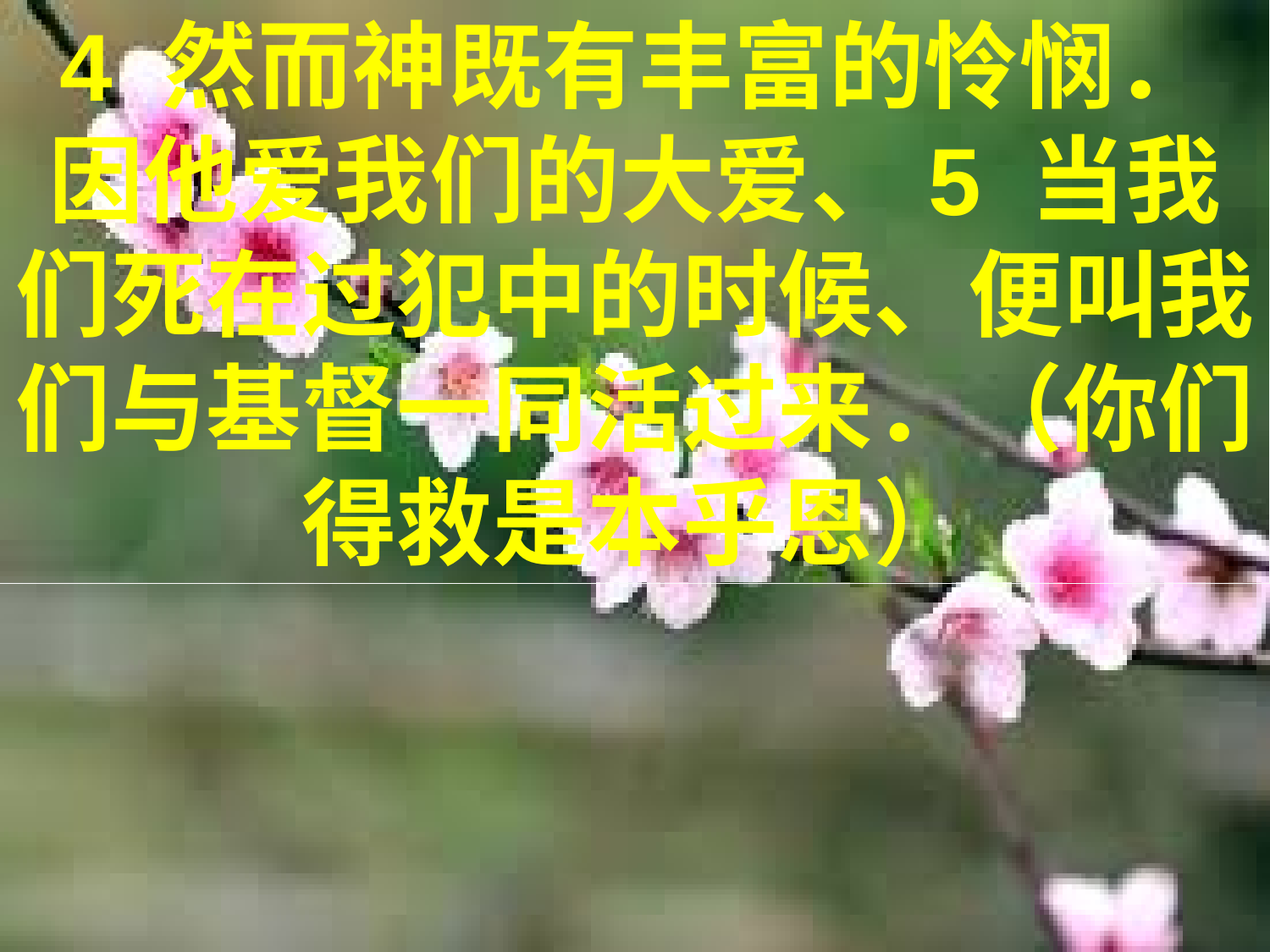

4 然而神既有丰富的怜悯．因他爱我们的大爱、5 当我们死在过犯中的时候、便叫我们与基督一同活过来．（你们得救是本乎恩）